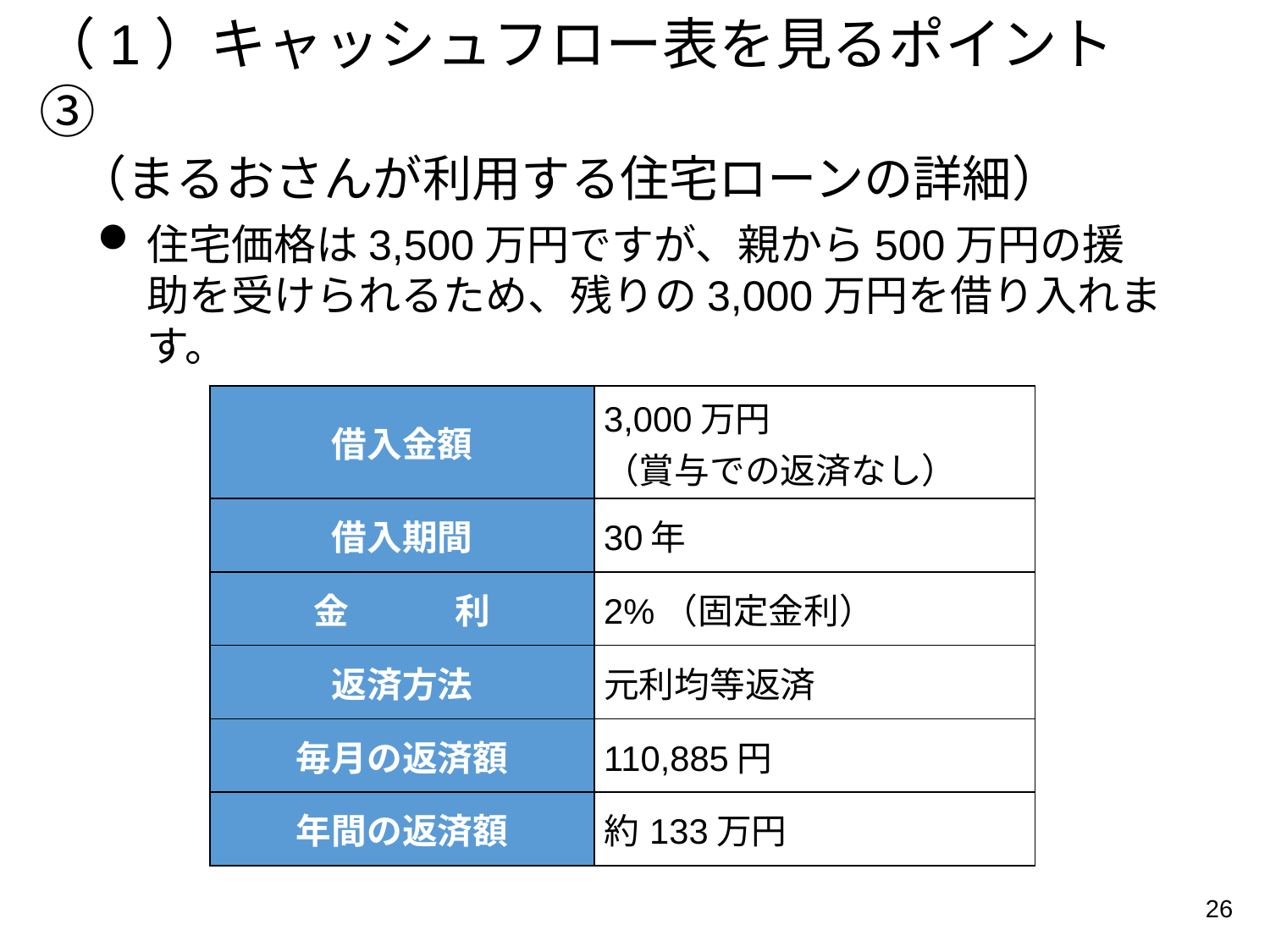

（1）キャッシュフロー表を見るポイント③
（まるおさんが利用する住宅ローンの詳細）
住宅価格は3,500万円ですが、親から500万円の援助を受けられるため、残りの3,000万円を借り入れます。
| 借入金額 | 3,000万円 （賞与での返済なし） |
| --- | --- |
| 借入期間 | 30年 |
| 金　　　利 | 2%（固定金利） |
| 返済方法 | 元利均等返済 |
| 毎月の返済額 | 110,885円 |
| 年間の返済額 | 約133万円 |
26